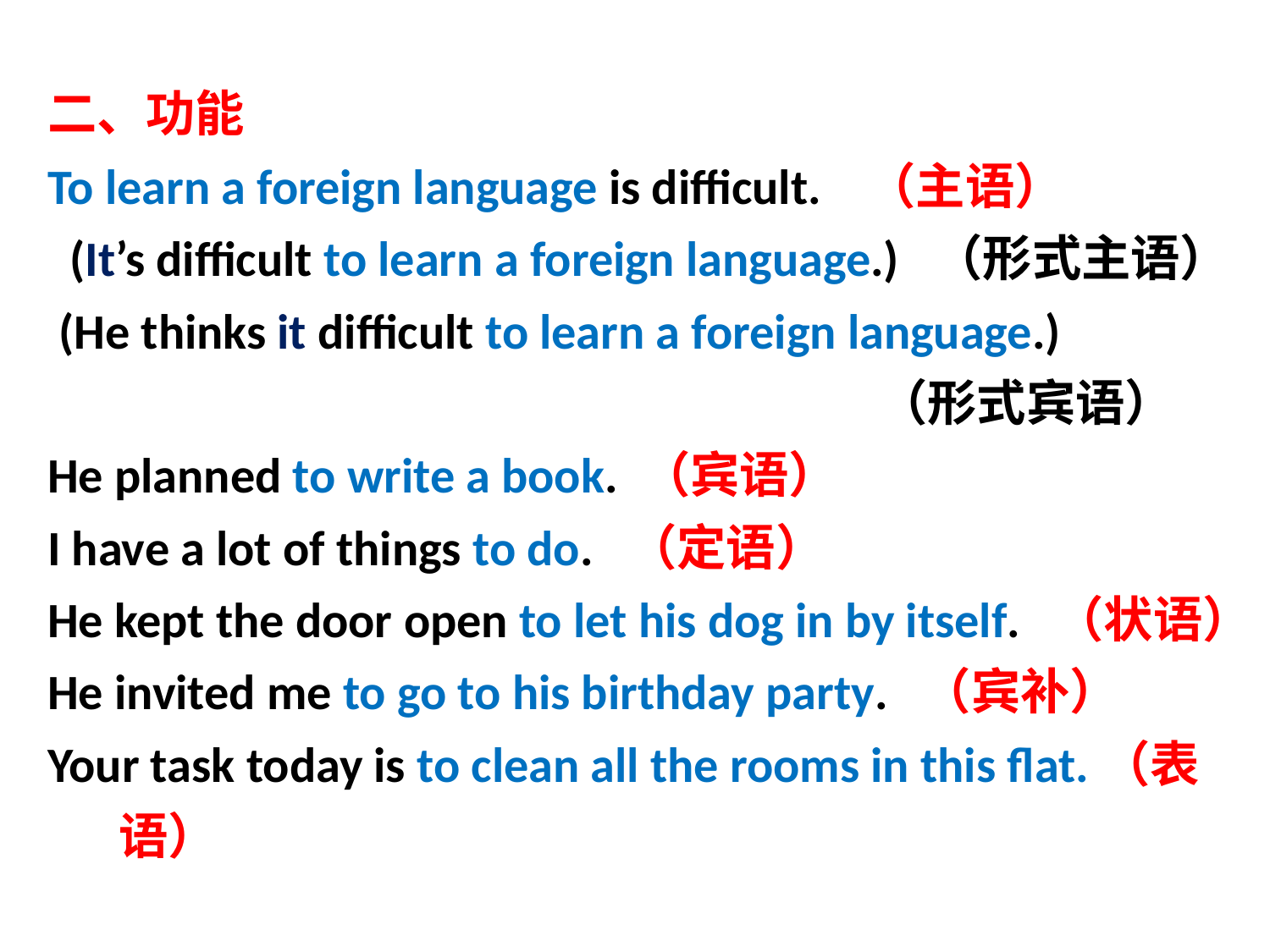

二、功能
To learn a foreign language is difficult.   （主语）
  (It’s difficult to learn a foreign language.)  （形式主语）
 (He thinks it difficult to learn a foreign language.)
                                                                         （形式宾语）
He planned to write a book. （宾语）
I have a lot of things to do.  （定语）
He kept the door open to let his dog in by itself.  （状语）
He invited me to go to his birthday party.  （宾补）
Your task today is to clean all the rooms in this flat.（表语）